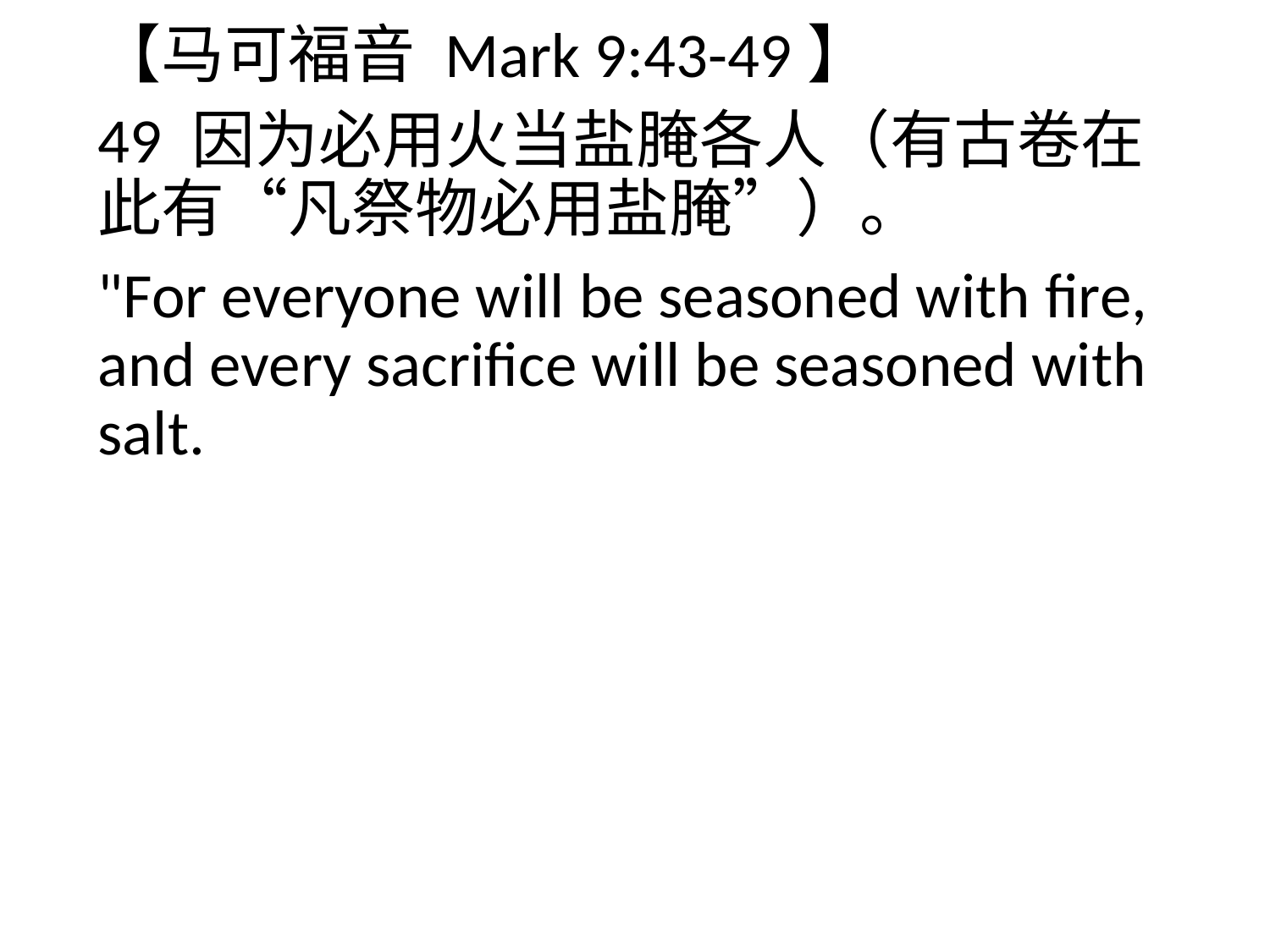

【马可福音 Mark 9:43-49】
49 因为必用火当盐腌各人（有古卷在此有“凡祭物必用盐腌”）。
"For everyone will be seasoned with fire, and every sacrifice will be seasoned with salt.